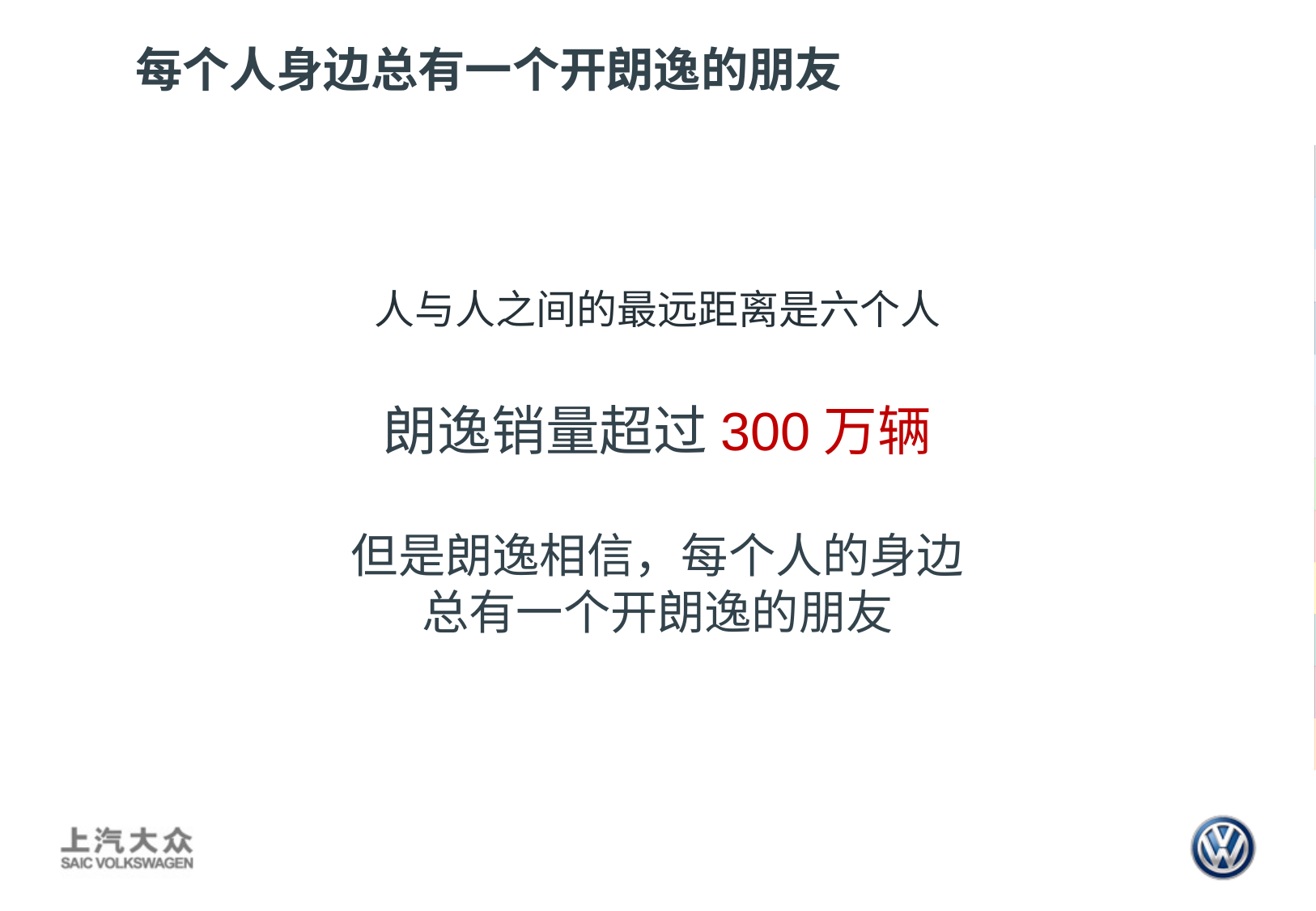

每个人身边总有一个开朗逸的朋友
人与人之间的最远距离是六个人
朗逸销量超过300万辆
但是朗逸相信，每个人的身边
总有一个开朗逸的朋友